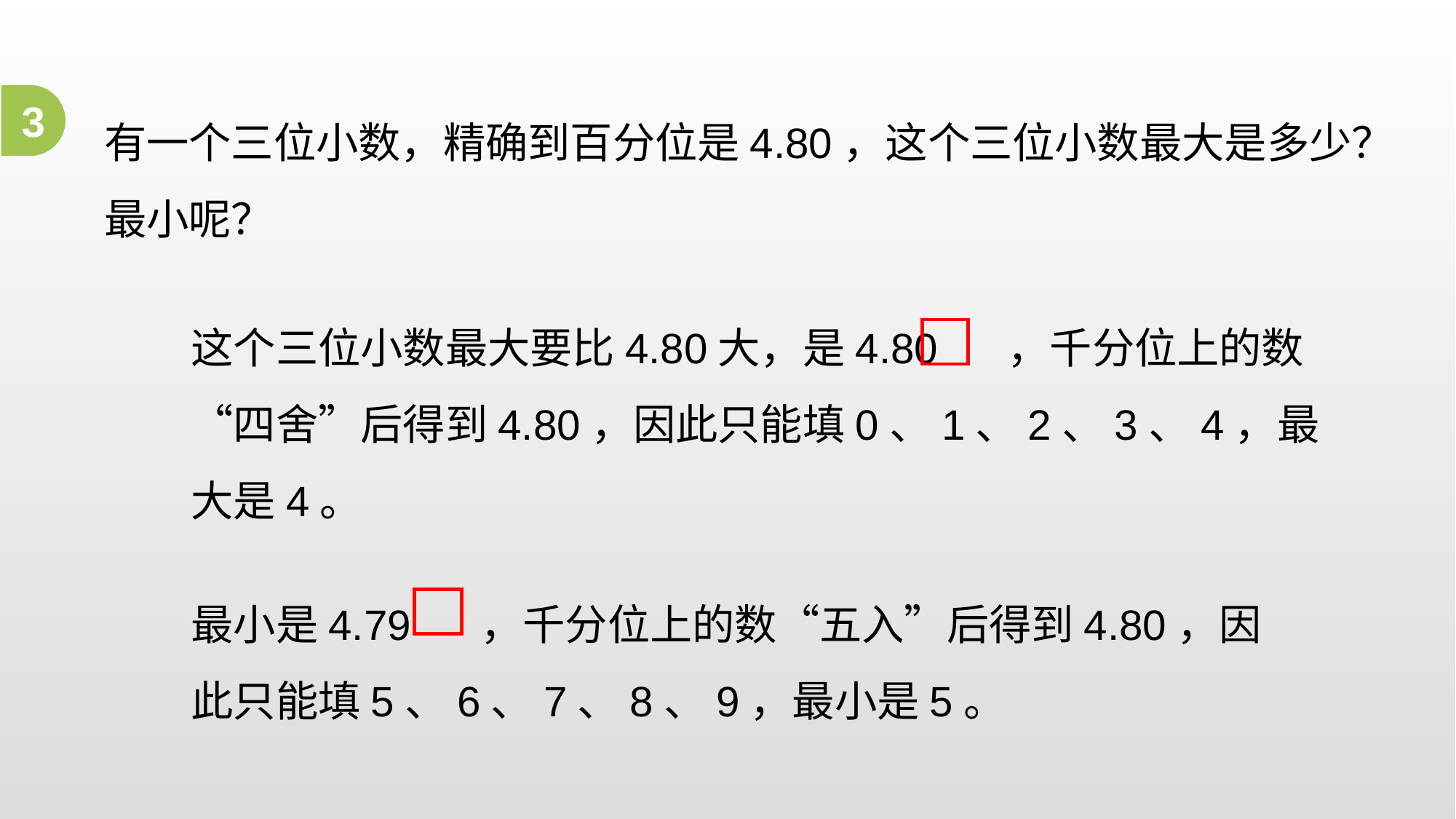

3
有一个三位小数，精确到百分位是4.80，这个三位小数最大是多少？最小呢？
这个三位小数最大要比4.80大，是4.80     ，千分位上的数“四舍”后得到4.80，因此只能填0、1、2、3、4，最大是4。

最小是4.79     ，千分位上的数“五入”后得到4.80，因此只能填5、6、7、8、9，最小是5。